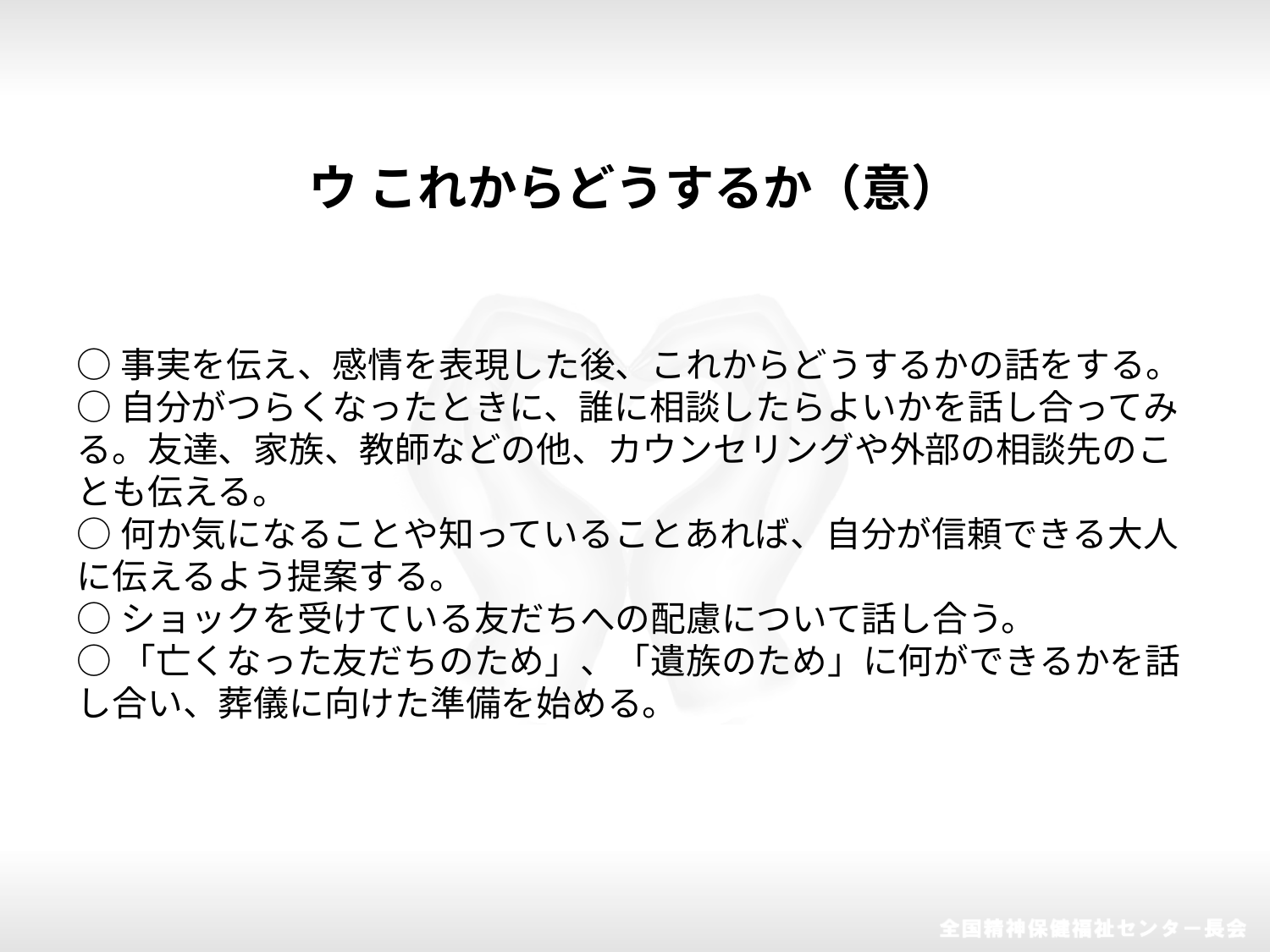

ウ これからどうするか（意）
○事実を伝え、感情を表現した後、これからどうするかの話をする。
○自分がつらくなったときに、誰に相談したらよいかを話し合ってみる。友達、家族、教師などの他、カウンセリングや外部の相談先のことも伝える。
○何か気になることや知っていることあれば、自分が信頼できる大人に伝えるよう提案する。
○ショックを受けている友だちへの配慮について話し合う。
○「亡くなった友だちのため」、「遺族のため」に何ができるかを話し合い、葬儀に向けた準備を始める。